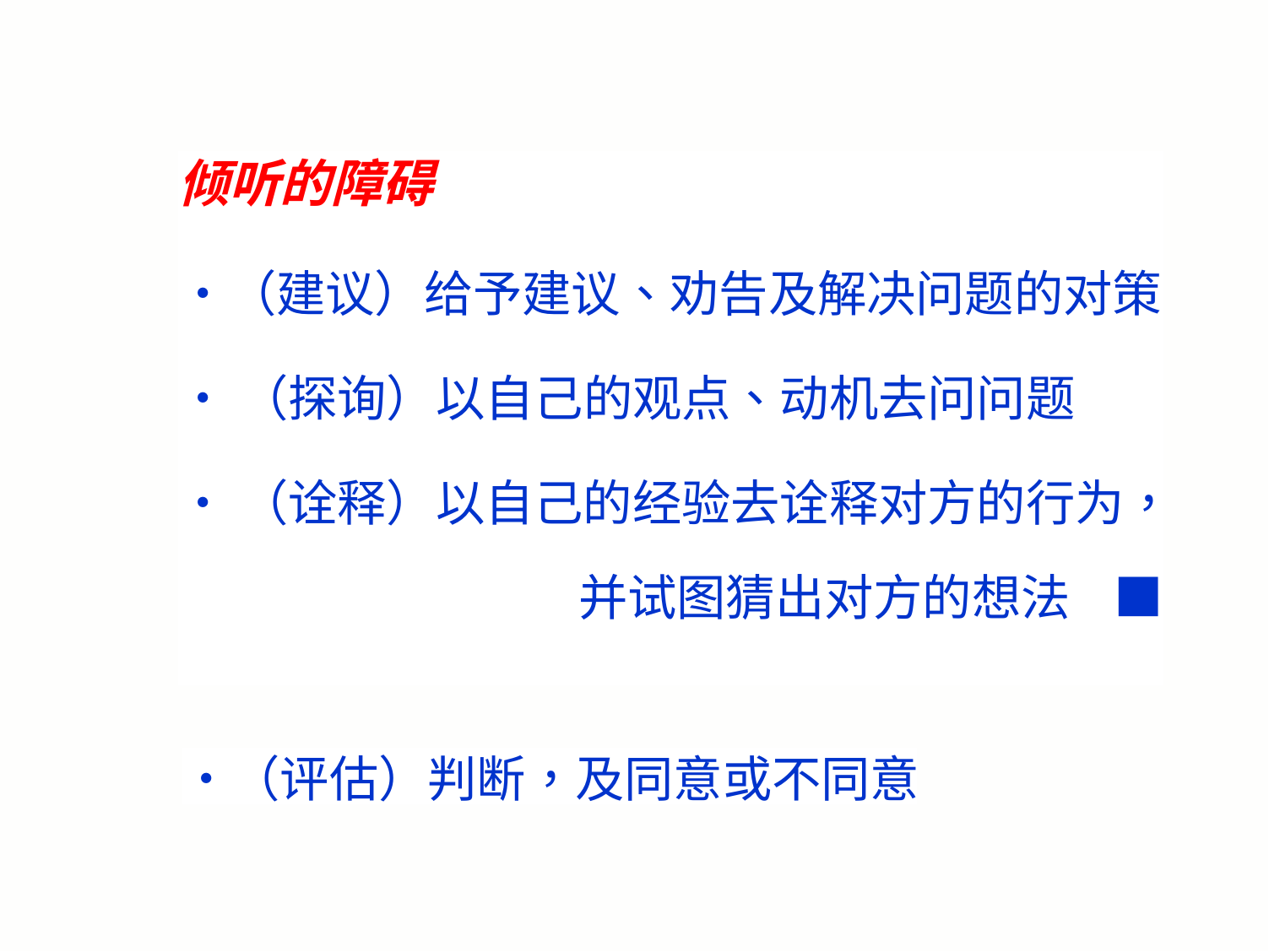

倾听的障碍
・（建议）给予建议、劝告及解决问题的对策
•（探询）以自己的观点、动机去问问题
•（诠释）以自己的经验去诠释对方的行为，
并试图猜出对方的想法    ■
・（评估）判断，及同意或不同意